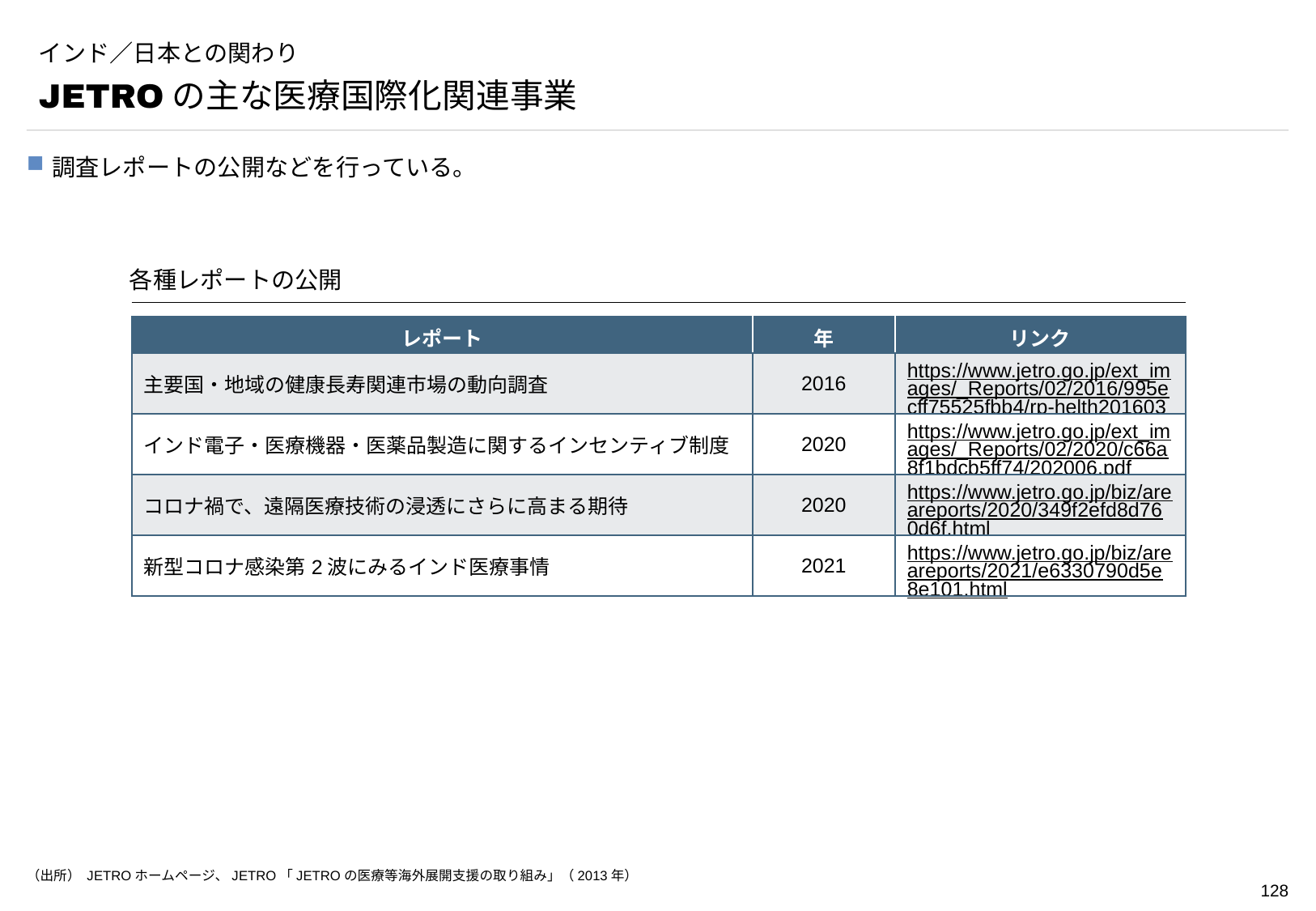

# インド／日本との関わり
JETROの主な医療国際化関連事業
調査レポートの公開などを行っている。
各種レポートの公開
| レポート | 年 | リンク |
| --- | --- | --- |
| 主要国・地域の健康長寿関連市場の動向調査 | 2016 | https://www.jetro.go.jp/ext\_images/\_Reports/02/2016/995ecff75525fbb4/rp-helth201603-1703.pdf |
| インド電子・医療機器・医薬品製造に関するインセンティブ制度 | 2020 | https://www.jetro.go.jp/ext\_images/\_Reports/02/2020/c66a8f1bdcb5ff74/202006.pdf |
| コロナ禍で、遠隔医療技術の浸透にさらに高まる期待 | 2020 | https://www.jetro.go.jp/biz/areareports/2020/349f2efd8d760d6f.html |
| 新型コロナ感染第2波にみるインド医療事情 | 2021 | https://www.jetro.go.jp/biz/areareports/2021/e6330790d5e8e101.html |
（出所） JETROホームページ、JETRO「JETROの医療等海外展開支援の取り組み」（2013年）